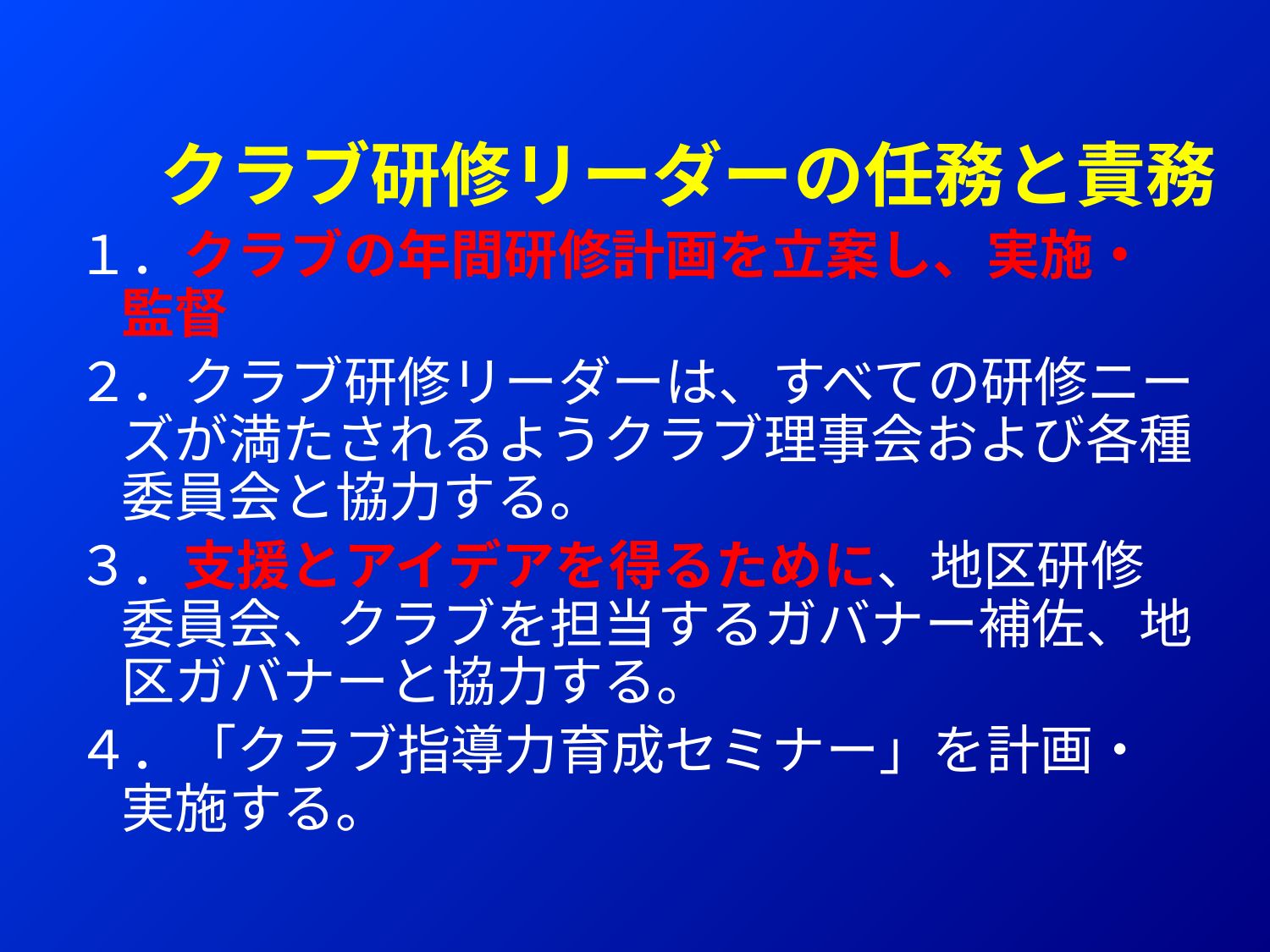

クラブ研修リーダーの任務と責務
１．クラブの年間研修計画を立案し、実施・監督
２．クラブ研修リーダーは、すべての研修ニーズが満たされるようクラブ理事会および各種委員会と協力する。
３．支援とアイデアを得るために、地区研修委員会、クラブを担当するガバナー補佐、地区ガバナーと協力する。
４．「クラブ指導力育成セミナー」を計画・実施する。